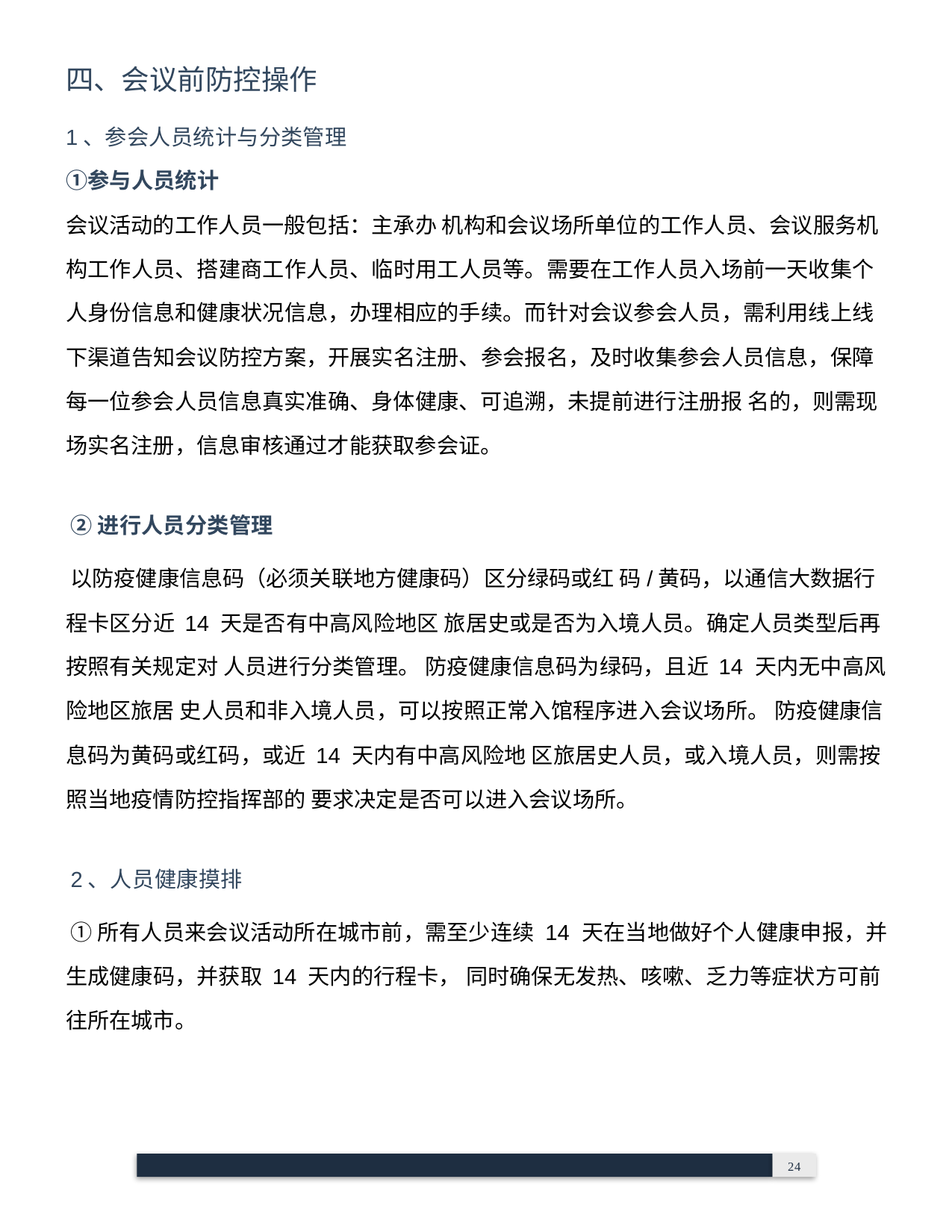

四、会议前防控操作

1、参会人员统计与分类管理
①参与人员统计
会议活动的工作人员一般包括：主承办 机构和会议场所单位的工作人员、会议服务机构工作人员、搭建商工作人员、临时用工人员等。需要在工作人员入场前一天收集个人身份信息和健康状况信息，办理相应的手续。而针对会议参会人员，需利用线上线下渠道告知会议防控方案，开展实名注册、参会报名，及时收集参会人员信息，保障每一位参会人员信息真实准确、身体健康、可追溯，未提前进行注册报 名的，则需现场实名注册，信息审核通过才能获取参会证。

②进行人员分类管理

以防疫健康信息码（必须关联地方健康码）区分绿码或红 码/黄码，以通信大数据行
程卡区分近 14 天是否有中高风险地区 旅居史或是否为入境人员。确定人员类型后再按照有关规定对 人员进行分类管理。 防疫健康信息码为绿码，且近 14 天内无中高风险地区旅居 史人员和非入境人员，可以按照正常入馆程序进入会议场所。 防疫健康信息码为黄码或红码，或近 14 天内有中高风险地 区旅居史人员，或入境人员，则需按照当地疫情防控指挥部的 要求决定是否可以进入会议场所。

2、人员健康摸排

①所有人员来会议活动所在城市前，需至少连续 14 天在当地做好个人健康申报，并生成健康码，并获取 14 天内的行程卡， 同时确保无发热、咳嗽、乏力等症状方可前往所在城市。

   	24